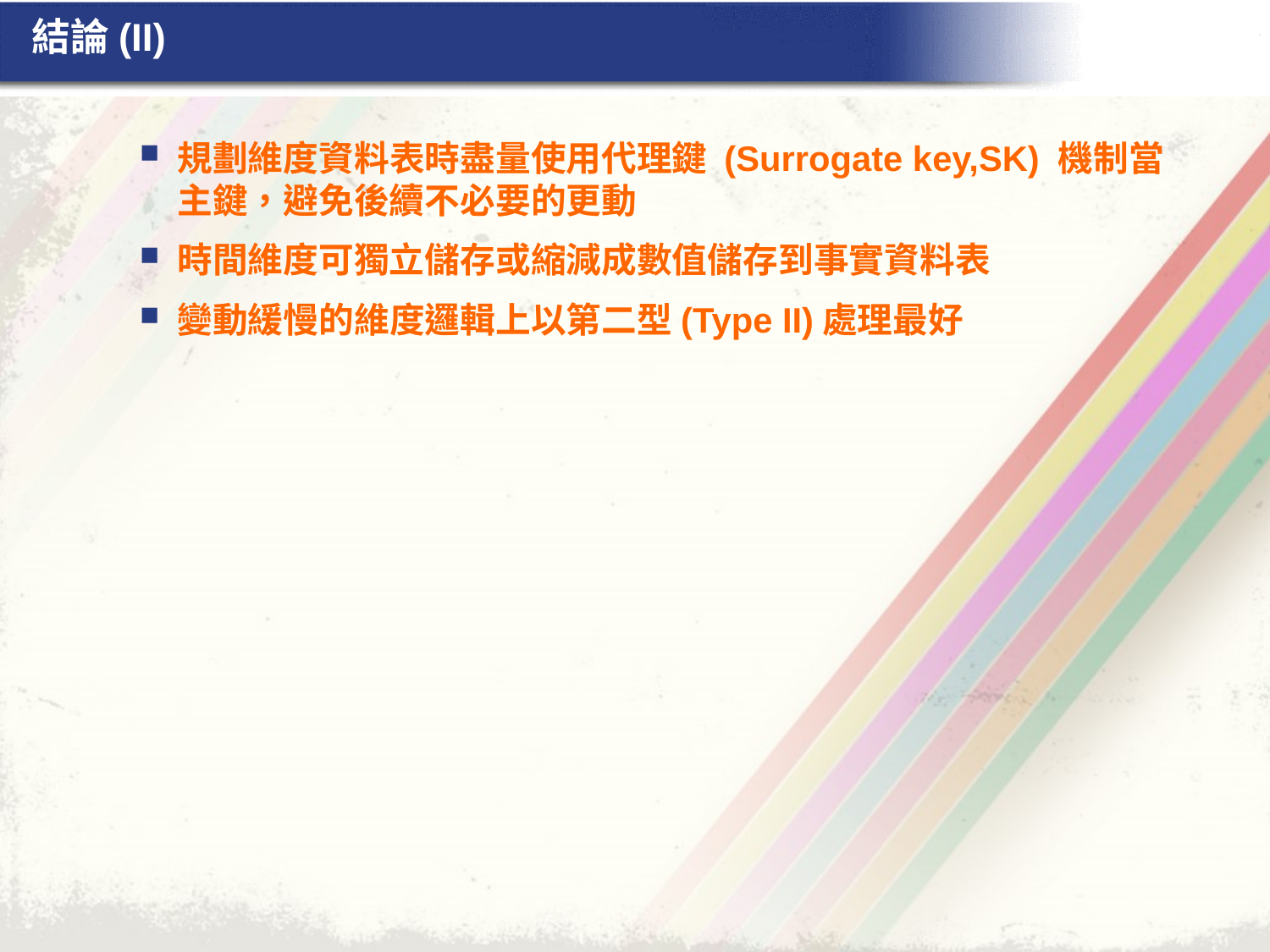

# 結論(II)
規劃維度資料表時盡量使用代理鍵 (Surrogate key,SK) 機制當主鍵，避免後續不必要的更動
時間維度可獨立儲存或縮減成數值儲存到事實資料表
變動緩慢的維度邏輯上以第二型(Type II)處理最好